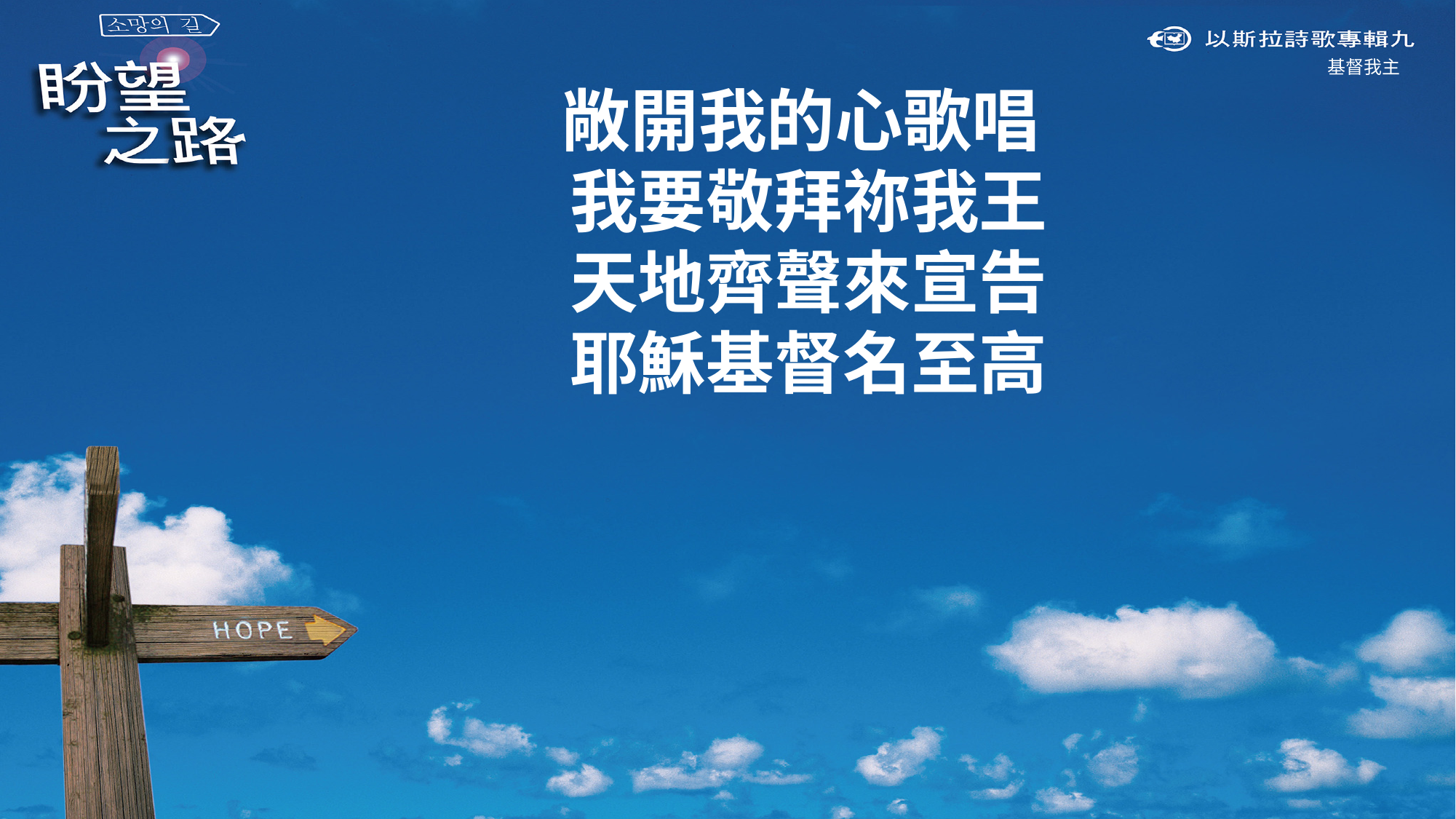

基督我主
敞開我的心歌唱
我要敬拜祢我王
天地齊聲來宣告
耶穌基督名至高